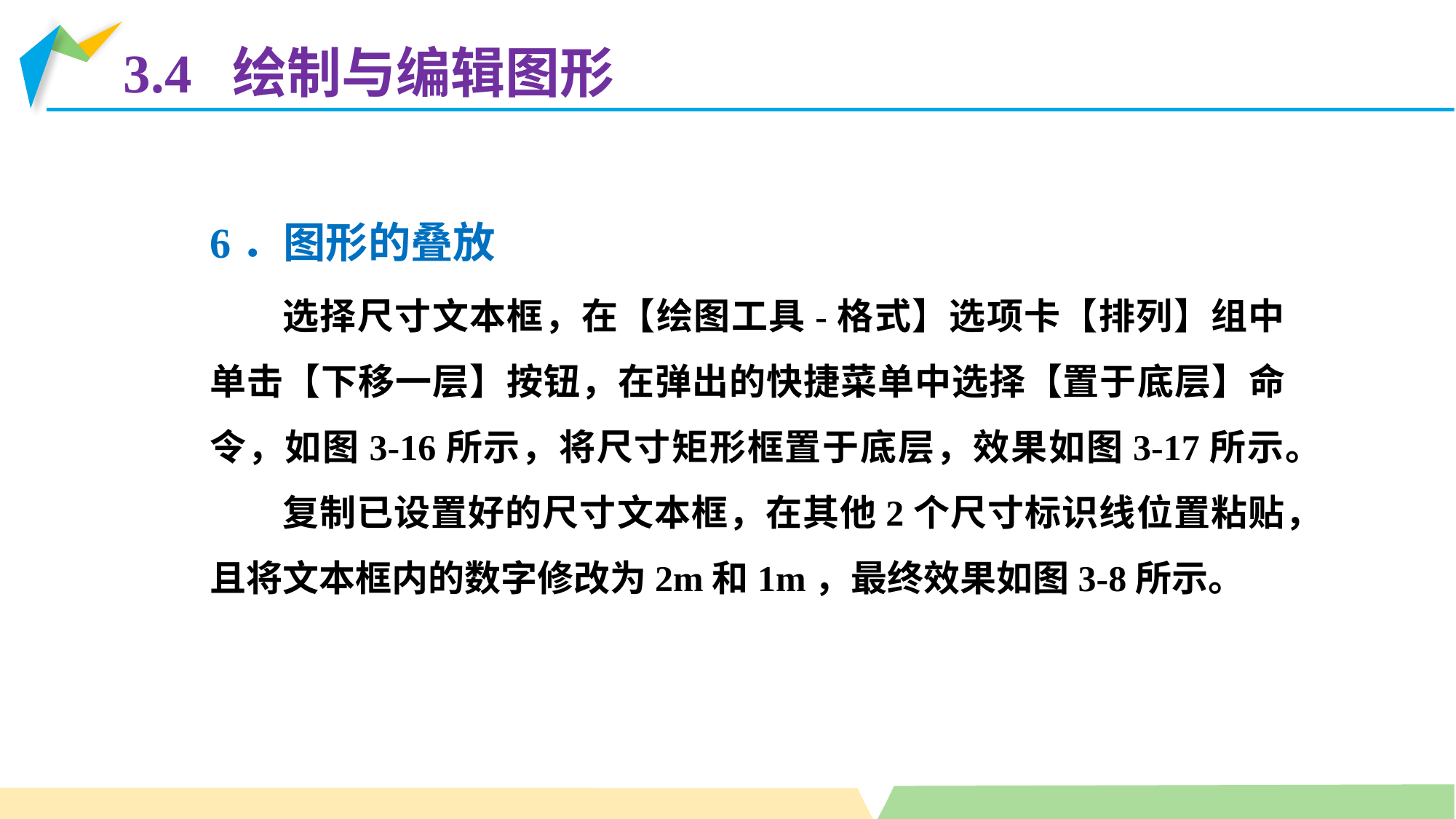

3.4  绘制与编辑图形
6．图形的叠放
选择尺寸文本框，在【绘图工具-格式】选项卡【排列】组中单击【下移一层】按钮，在弹出的快捷菜单中选择【置于底层】命令，如图3-16所示，将尺寸矩形框置于底层，效果如图3-17所示。
复制已设置好的尺寸文本框，在其他2个尺寸标识线位置粘贴，且将文本框内的数字修改为2m和1m，最终效果如图3-8所示。